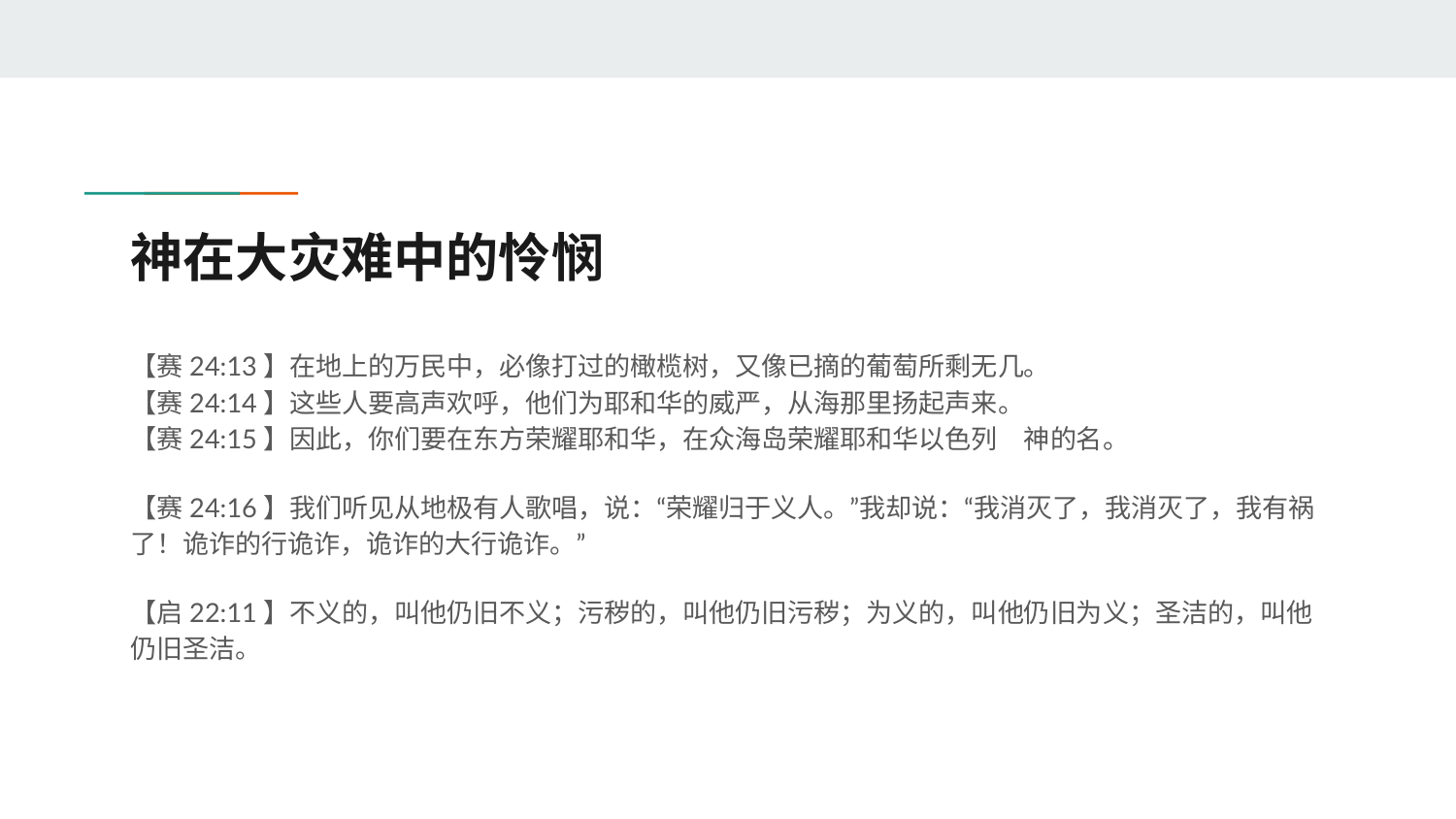

# 神在大灾难中的怜悯
【赛24:13】在地上的万民中，必像打过的橄榄树，又像已摘的葡萄所剩无几。
【赛24:14】这些人要高声欢呼，他们为耶和华的威严，从海那里扬起声来。
【赛24:15】因此，你们要在东方荣耀耶和华，在众海岛荣耀耶和华以色列　神的名。
【赛24:16】我们听见从地极有人歌唱，说：“荣耀归于义人。”我却说：“我消灭了，我消灭了，我有祸了！诡诈的行诡诈，诡诈的大行诡诈。”
【启22:11】不义的，叫他仍旧不义；污秽的，叫他仍旧污秽；为义的，叫他仍旧为义；圣洁的，叫他仍旧圣洁。